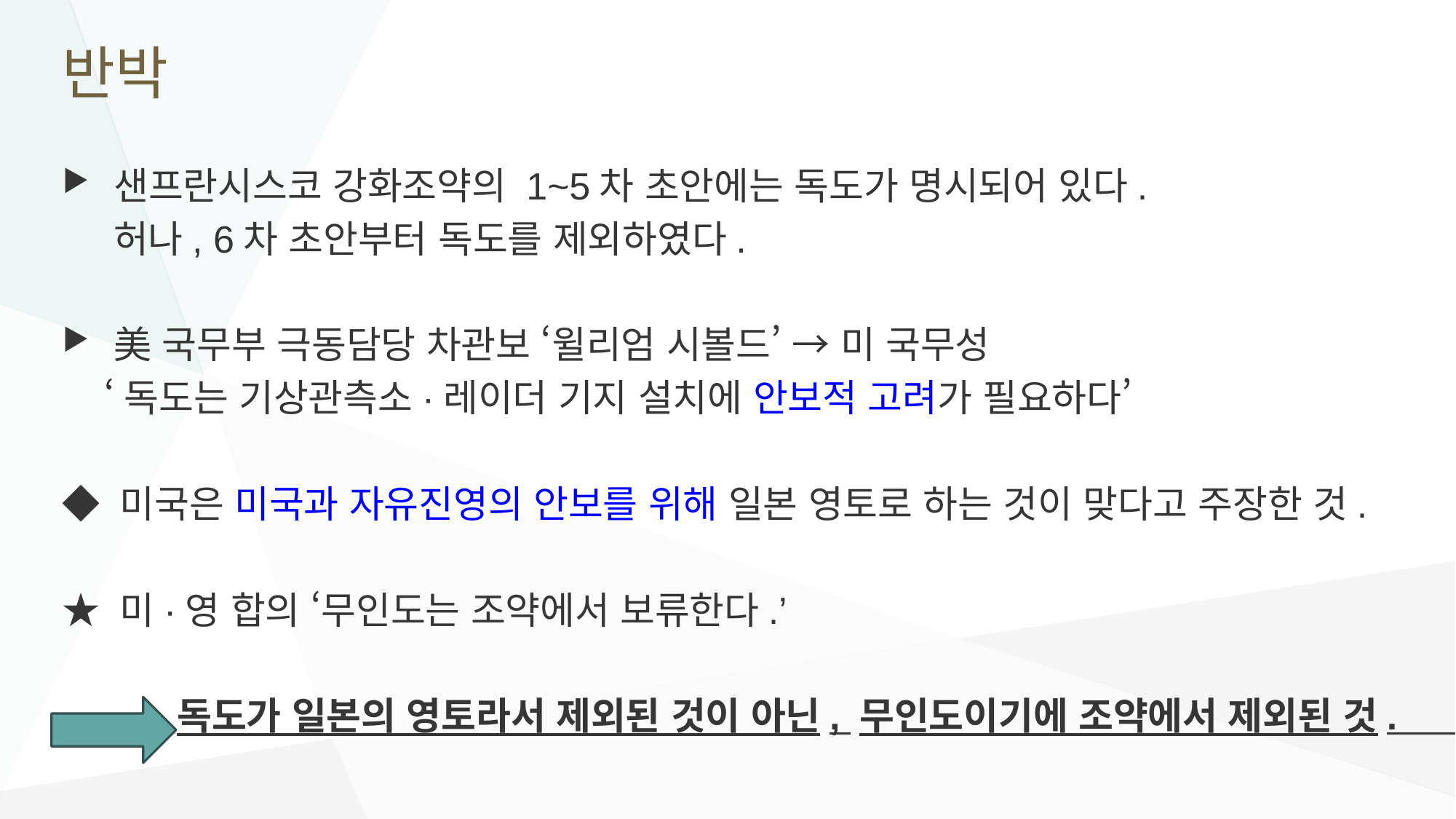

# 반박
 샌프란시스코 강화조약의 1~5차 초안에는 독도가 명시되어 있다.
    허나, 6차 초안부터 독도를 제외하였다.

 美 국무부 극동담당 차관보 ‘윌리엄 시볼드’ → 미 국무성
    ‘독도는 기상관측소·레이더 기지 설치에 안보적 고려가 필요하다’

◆ 미국은 미국과 자유진영의 안보를 위해 일본 영토로 하는 것이 맞다고 주장한 것.

★ 미·영 합의 ‘무인도는 조약에서 보류한다.’

          독도가 일본의 영토라서 제외된 것이 아닌, 무인도이기에 조약에서 제외된 것.